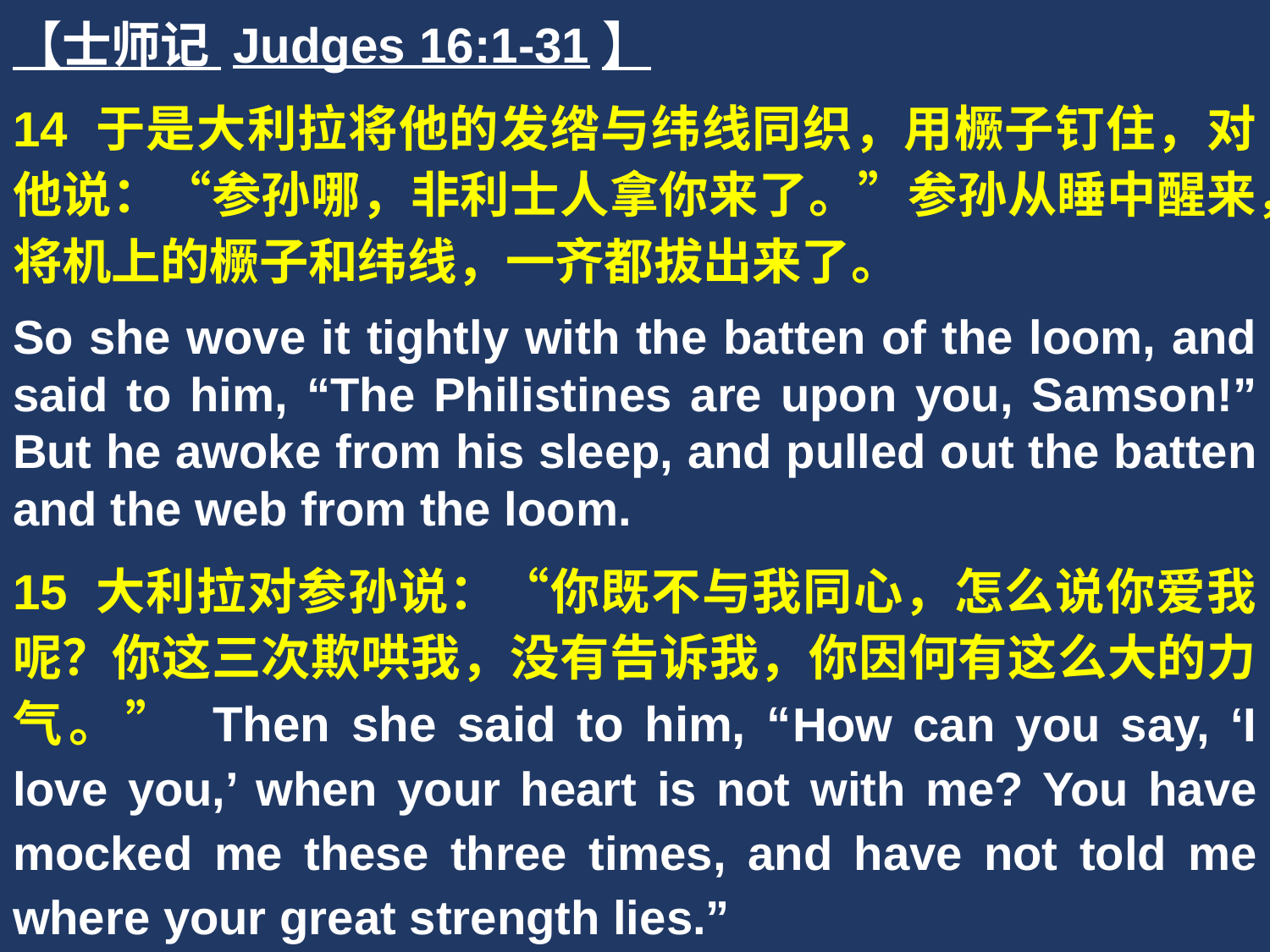

【士师记 Judges 16:1-31】
14 于是大利拉将他的发绺与纬线同织，用橛子钉住，对他说：“参孙哪，非利士人拿你来了。”参孙从睡中醒来，将机上的橛子和纬线，一齐都拔出来了。
So she wove it tightly with the batten of the loom, and said to him, “The Philistines are upon you, Samson!” But he awoke from his sleep, and pulled out the batten and the web from the loom.
15 大利拉对参孙说：“你既不与我同心，怎么说你爱我呢？你这三次欺哄我，没有告诉我，你因何有这么大的力气。” Then she said to him, “How can you say, ‘I love you,’ when your heart is not with me? You have mocked me these three times, and have not told me where your great strength lies.”